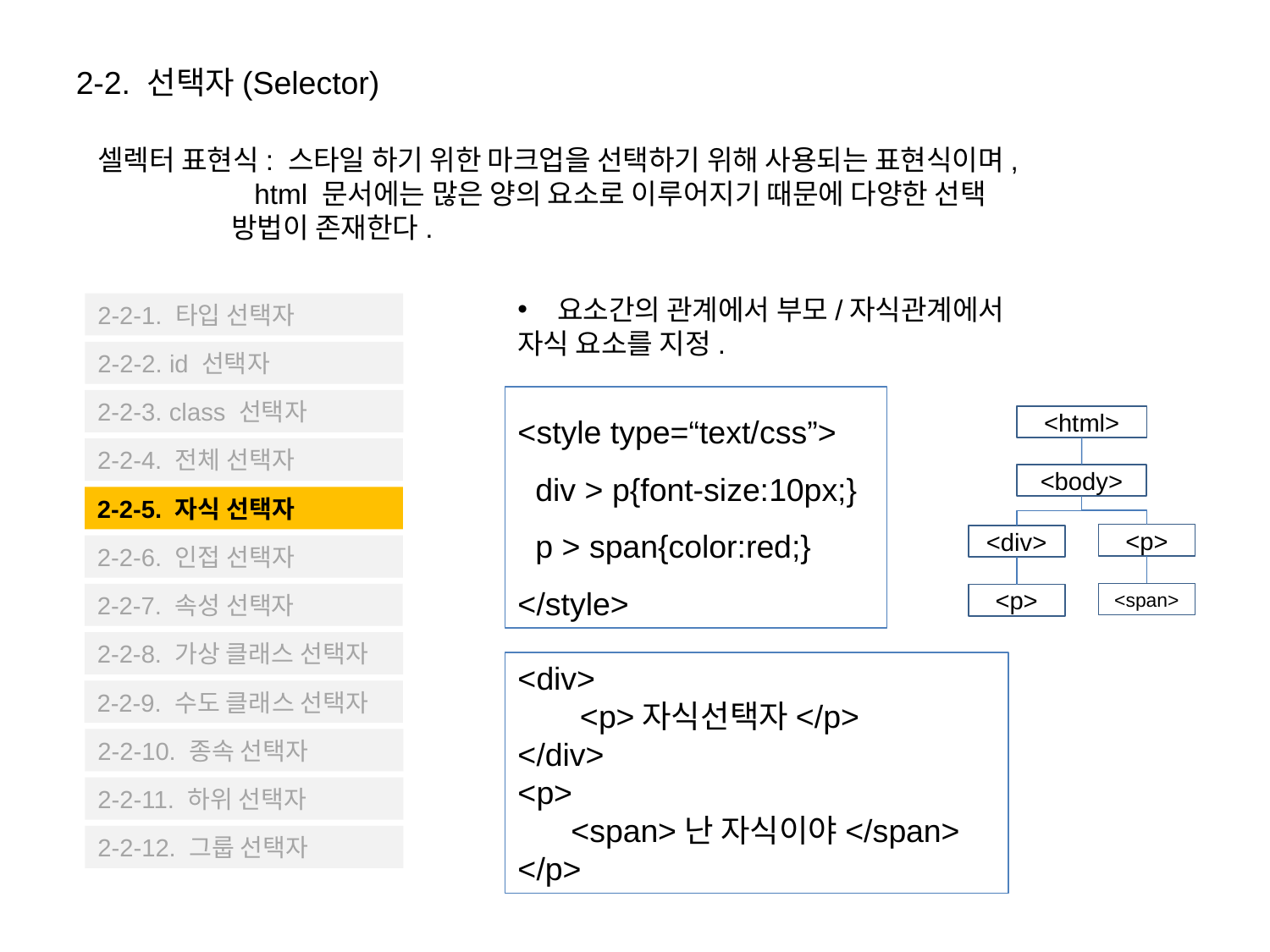

2-2. 선택자(Selector)
셀렉터 표현식: 스타일 하기 위한 마크업을 선택하기 위해 사용되는 표현식이며,
                    html 문서에는 많은 양의 요소로 이루어지기 때문에 다양한 선택
                    방법이 존재한다.
요소간의 관계에서 부모/자식관계에서
자식 요소를 지정.
2-2-1. 타입 선택자
2-2-2. id 선택자
<style type=“text/css”>
  div > p{font-size:10px;}
  p > span{color:red;}
</style>
2-2-3. class 선택자
<html>
2-2-4. 전체 선택자
<body>
2-2-5. 자식 선택자
<p>
<div>
2-2-6. 인접 선택자
<span>
2-2-7. 속성 선택자
<p>
2-2-8. 가상 클래스 선택자
<div>
       <p>자식선택자</p>
</div>
<p>
      <span>난 자식이야</span>
</p>
2-2-9. 수도 클래스 선택자
2-2-10. 종속 선택자
2-2-11. 하위 선택자
2-2-12. 그룹 선택자